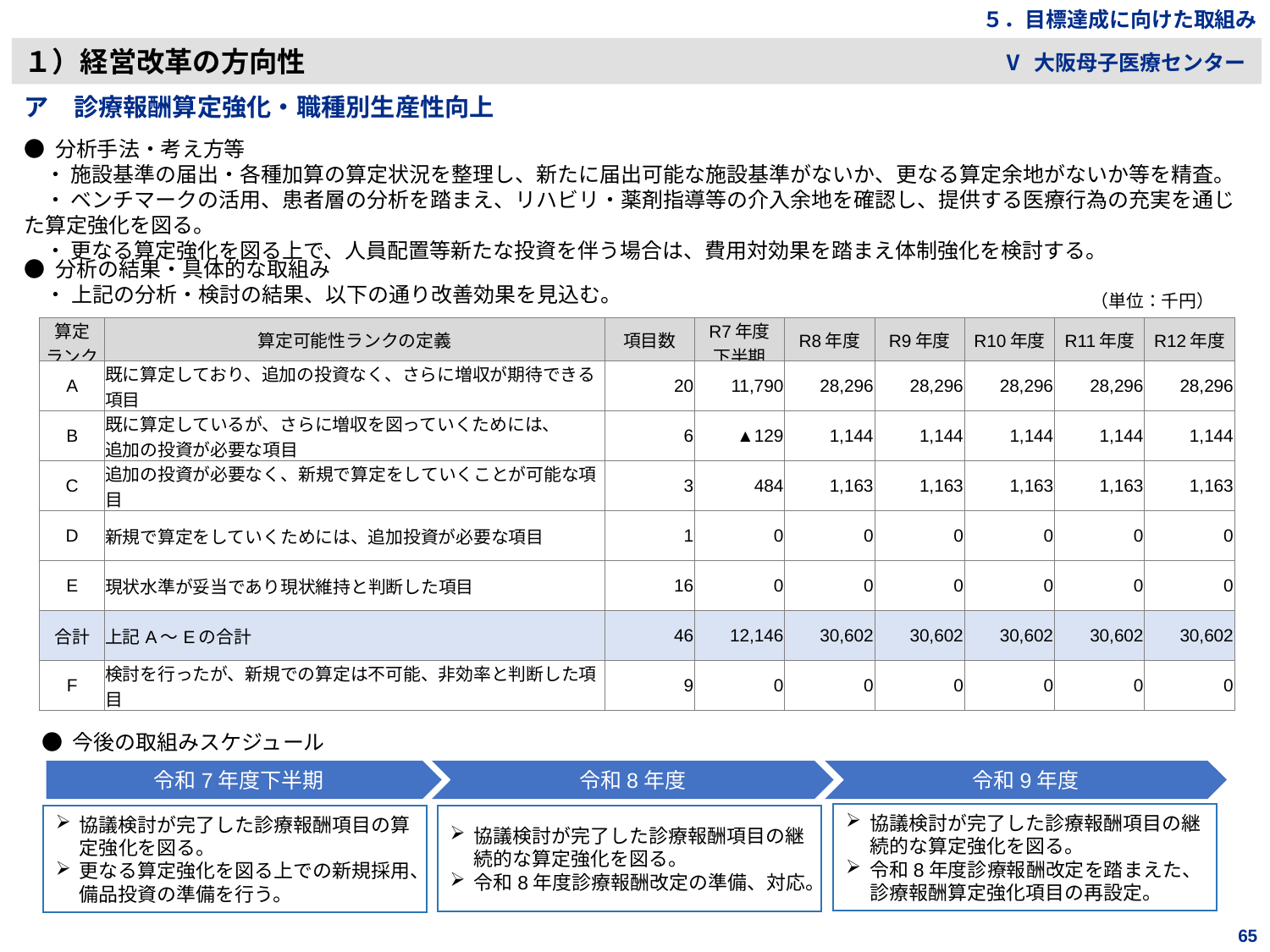

５．目標達成に向けた取組み
１）経営改革の方向性
Ⅴ 大阪母子医療センター
ア　診療報酬算定強化・職種別生産性向上
● 分析手法・考え方等
　・ 施設基準の届出・各種加算の算定状況を整理し、新たに届出可能な施設基準がないか、更なる算定余地がないか等を精査。
　・ ベンチマークの活用、患者層の分析を踏まえ、リハビリ・薬剤指導等の介入余地を確認し、提供する医療行為の充実を通じた算定強化を図る。
　・ 更なる算定強化を図る上で、人員配置等新たな投資を伴う場合は、費用対効果を踏まえ体制強化を検討する。
● 分析の結果・具体的な取組み
　・ 上記の分析・検討の結果、以下の通り改善効果を見込む。
（単位：千円）
| 算定 ランク | 算定可能性ランクの定義 | 項目数 | R7年度 下半期 | R8年度 | R9年度 | R10年度 | R11年度 | R12年度 |
| --- | --- | --- | --- | --- | --- | --- | --- | --- |
| A | 既に算定しており、追加の投資なく、さらに増収が期待できる項目 | 20 | 11,790 | 28,296 | 28,296 | 28,296 | 28,296 | 28,296 |
| B | 既に算定しているが、さらに増収を図っていくためには、 追加の投資が必要な項目 | 6 | ▲129 | 1,144 | 1,144 | 1,144 | 1,144 | 1,144 |
| C | 追加の投資が必要なく、新規で算定をしていくことが可能な項目 | 3 | 484 | 1,163 | 1,163 | 1,163 | 1,163 | 1,163 |
| D | 新規で算定をしていくためには、追加投資が必要な項目 | 1 | 0 | 0 | 0 | 0 | 0 | 0 |
| E | 現状水準が妥当であり現状維持と判断した項目 | 16 | 0 | 0 | 0 | 0 | 0 | 0 |
| 合計 | 上記A～Eの合計 | 46 | 12,146 | 30,602 | 30,602 | 30,602 | 30,602 | 30,602 |
| F | 検討を行ったが、新規での算定は不可能、非効率と判断した項目 | 9 | 0 | 0 | 0 | 0 | 0 | 0 |
● 今後の取組みスケジュール
令和7年度下半期
令和8年度
令和9年度
協議検討が完了した診療報酬項目の継続的な算定強化を図る。
令和8年度診療報酬改定を踏まえた、診療報酬算定強化項目の再設定。
協議検討が完了した診療報酬項目の継続的な算定強化を図る。
令和8年度診療報酬改定の準備、対応。
協議検討が完了した診療報酬項目の算定強化を図る。
更なる算定強化を図る上での新規採用、備品投資の準備を行う。
65